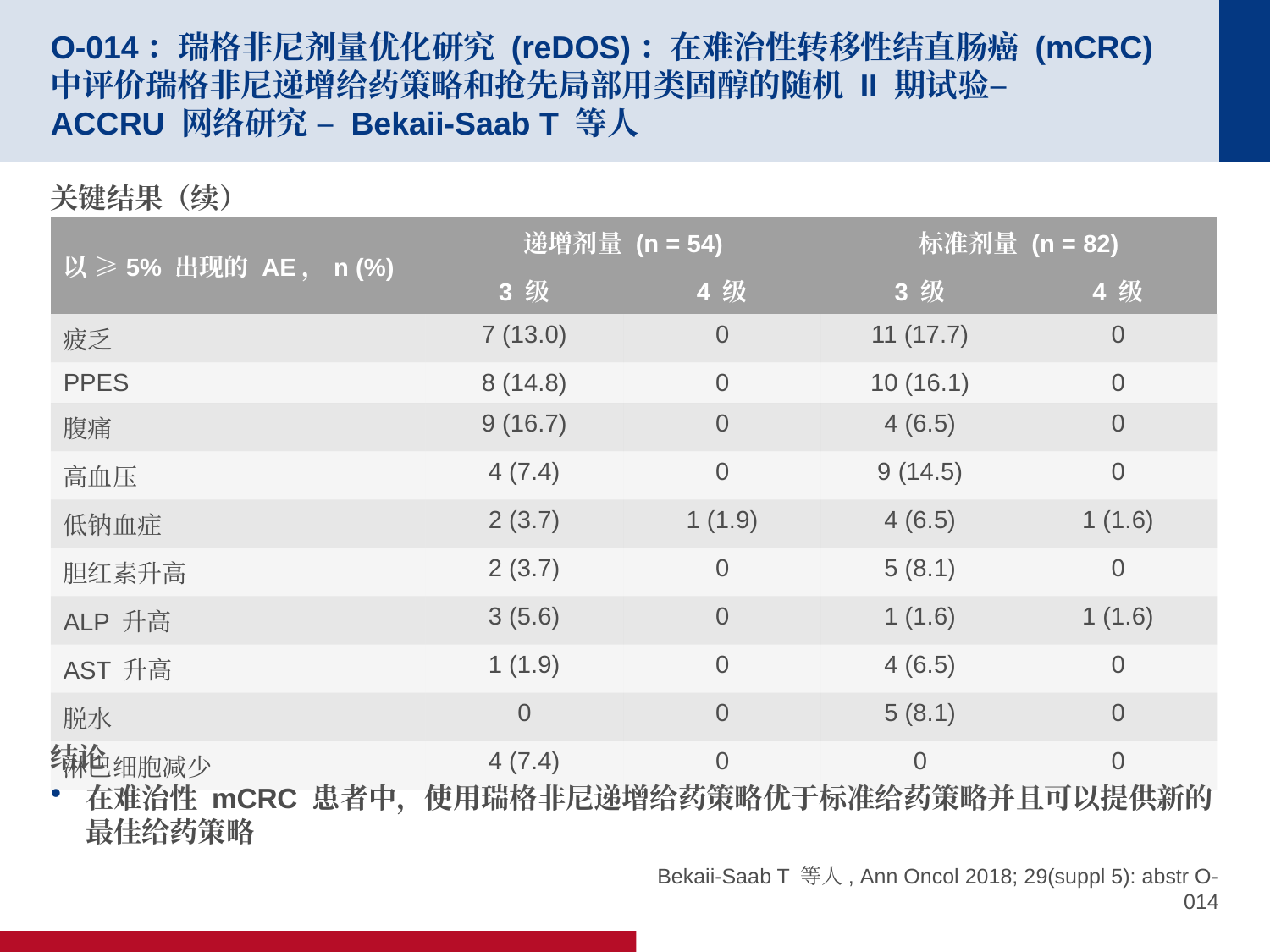

# O-014：瑞格非尼剂量优化研究 (reDOS)：在难治性转移性结直肠癌 (mCRC) 中评价瑞格非尼递增给药策略和抢先局部用类固醇的随机 II 期试验– ACCRU 网络研究 – Bekaii-Saab T 等人
关键结果（续）
结论
在难治性 mCRC 患者中，使用瑞格非尼递增给药策略优于标准给药策略并且可以提供新的最佳给药策略
| 以 ≥5% 出现的 AE，n (%) | 递增剂量 (n = 54) |  | 标准剂量 (n = 82) |  |
| --- | --- | --- | --- | --- |
|  | 3 级 | 4 级 | 3 级 | 4 级 |
| 疲乏 | 7 (13.0) | 0 | 11 (17.7) | 0 |
| PPES | 8 (14.8) | 0 | 10 (16.1) | 0 |
| 腹痛 | 9 (16.7) | 0 | 4 (6.5) | 0 |
| 高血压 | 4 (7.4) | 0 | 9 (14.5) | 0 |
| 低钠血症 | 2 (3.7) | 1 (1.9) | 4 (6.5) | 1 (1.6) |
| 胆红素升高 | 2 (3.7) | 0 | 5 (8.1) | 0 |
| ALP 升高 | 3 (5.6) | 0 | 1 (1.6) | 1 (1.6) |
| AST 升高 | 1 (1.9) | 0 | 4 (6.5) | 0 |
| 脱水 | 0 | 0 | 5 (8.1) | 0 |
| 淋巴细胞减少 | 4 (7.4) | 0 | 0 | 0 |
Bekaii-Saab T 等人, Ann Oncol 2018; 29(suppl 5): abstr O-014